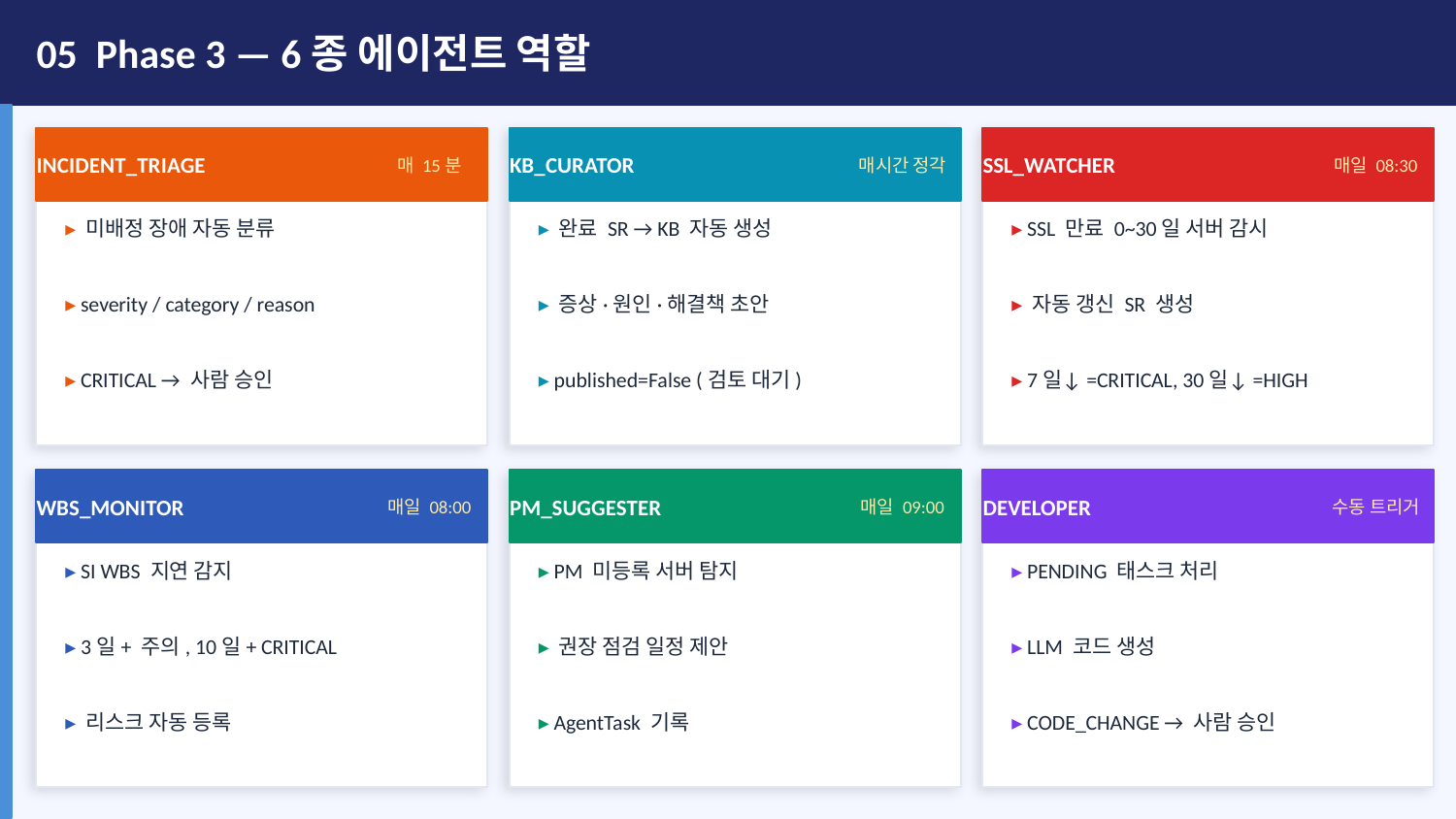

05  Phase 3 — 6종 에이전트 역할

INCIDENT_TRIAGE
매 15분

KB_CURATOR
매시간 정각

SSL_WATCHER
매일 08:30
▸ 미배정 장애 자동 분류
▸ 완료 SR → KB 자동 생성
▸ SSL 만료 0~30일 서버 감시
▸ severity / category / reason
▸ 증상·원인·해결책 초안
▸ 자동 갱신 SR 생성
▸ CRITICAL → 사람 승인
▸ published=False (검토 대기)
▸ 7일↓=CRITICAL, 30일↓=HIGH

WBS_MONITOR
매일 08:00

PM_SUGGESTER
매일 09:00

DEVELOPER
수동 트리거
▸ SI WBS 지연 감지
▸ PM 미등록 서버 탐지
▸ PENDING 태스크 처리
▸ 3일+ 주의, 10일+ CRITICAL
▸ 권장 점검 일정 제안
▸ LLM 코드 생성
▸ 리스크 자동 등록
▸ AgentTask 기록
▸ CODE_CHANGE → 사람 승인